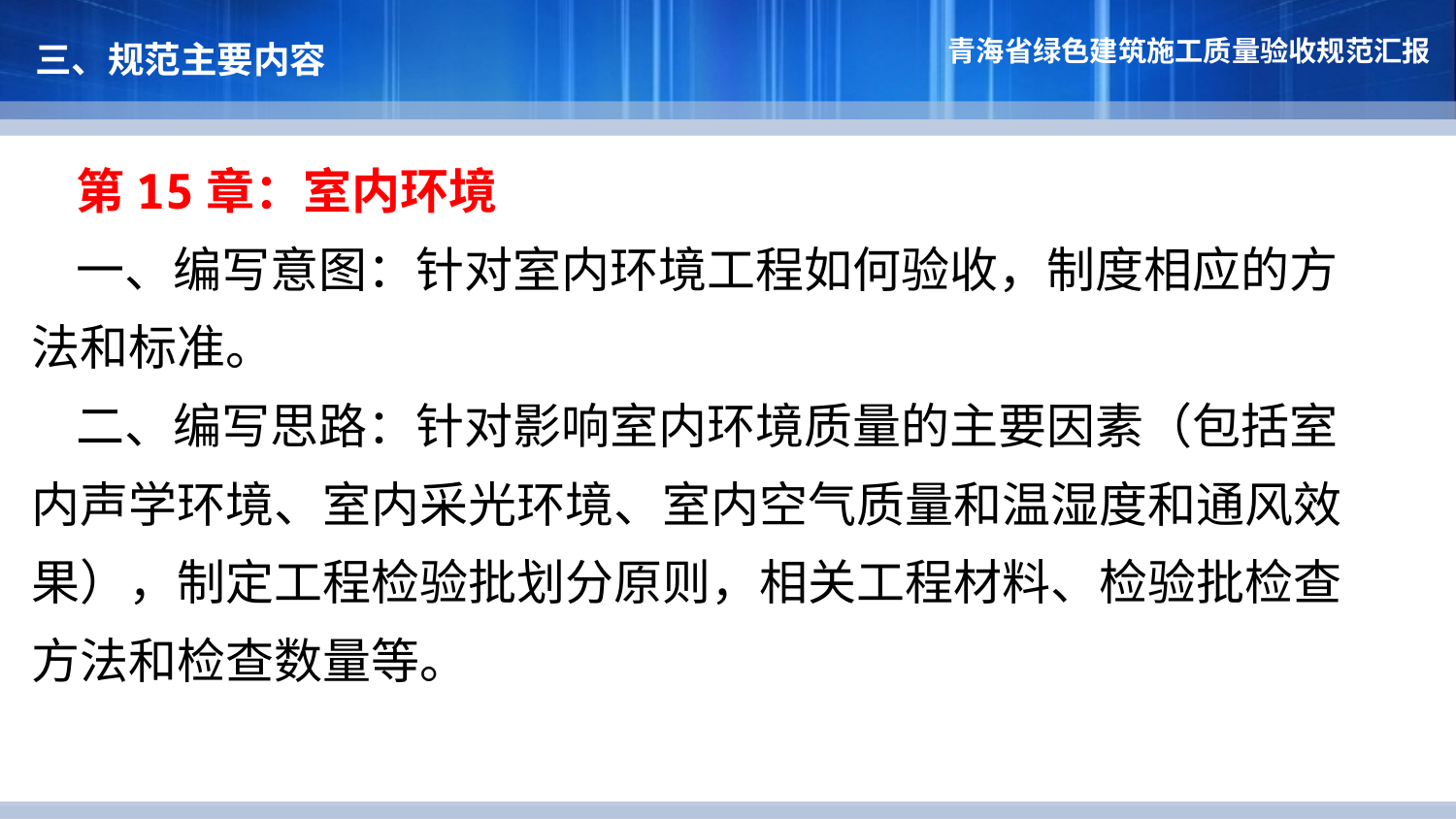

三、规范主要内容
   第15章：室内环境
   一、编写意图：针对室内环境工程如何验收，制度相应的方法和标准。
   二、编写思路：针对影响室内环境质量的主要因素（包括室内声学环境、室内采光环境、室内空气质量和温湿度和通风效果），制定工程检验批划分原则，相关工程材料、检验批检查方法和检查数量等。